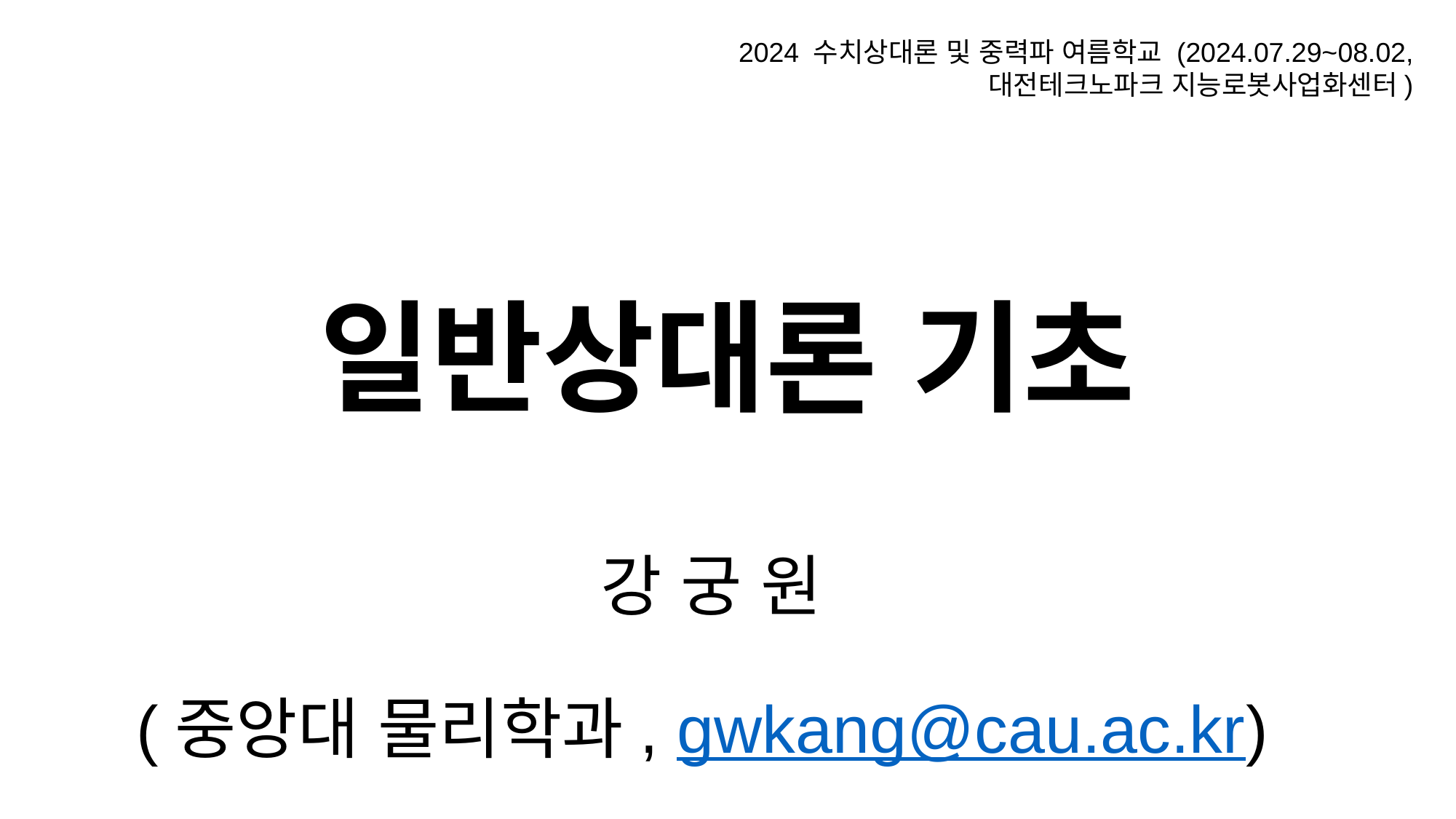

2024 수치상대론 및 중력파 여름학교 (2024.07.29~08.02, 대전테크노파크 지능로봇사업화센터)
# 일반상대론 기초
강 궁 원
(중앙대 물리학과, gwkang@cau.ac.kr)